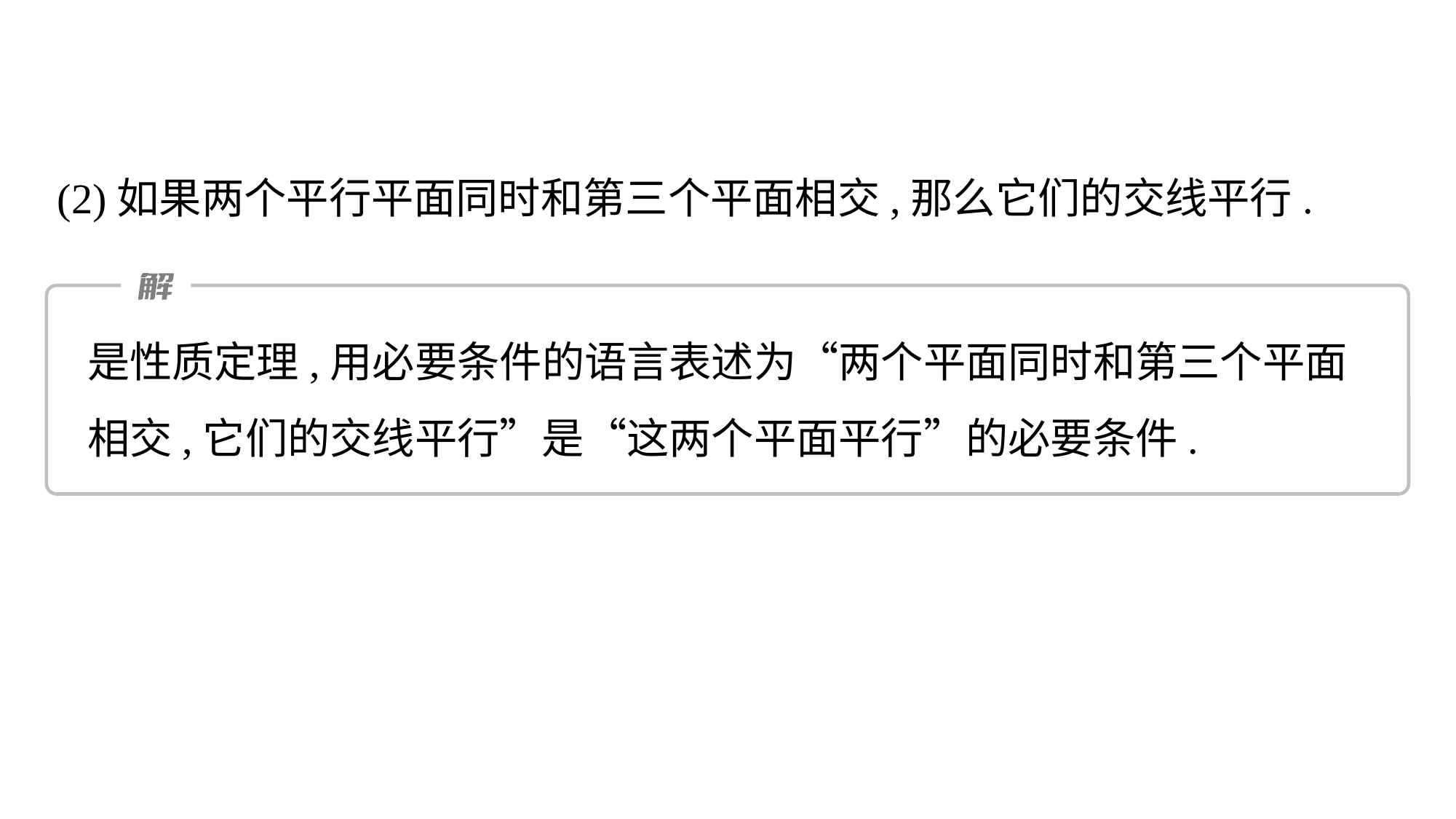

(2)如果两个平行平面同时和第三个平面相交,那么它们的交线平行.

是性质定理,用必要条件的语言表述为“两个平面同时和第三个平面相交,它们的交线平行”是“这两个平面平行”的必要条件.